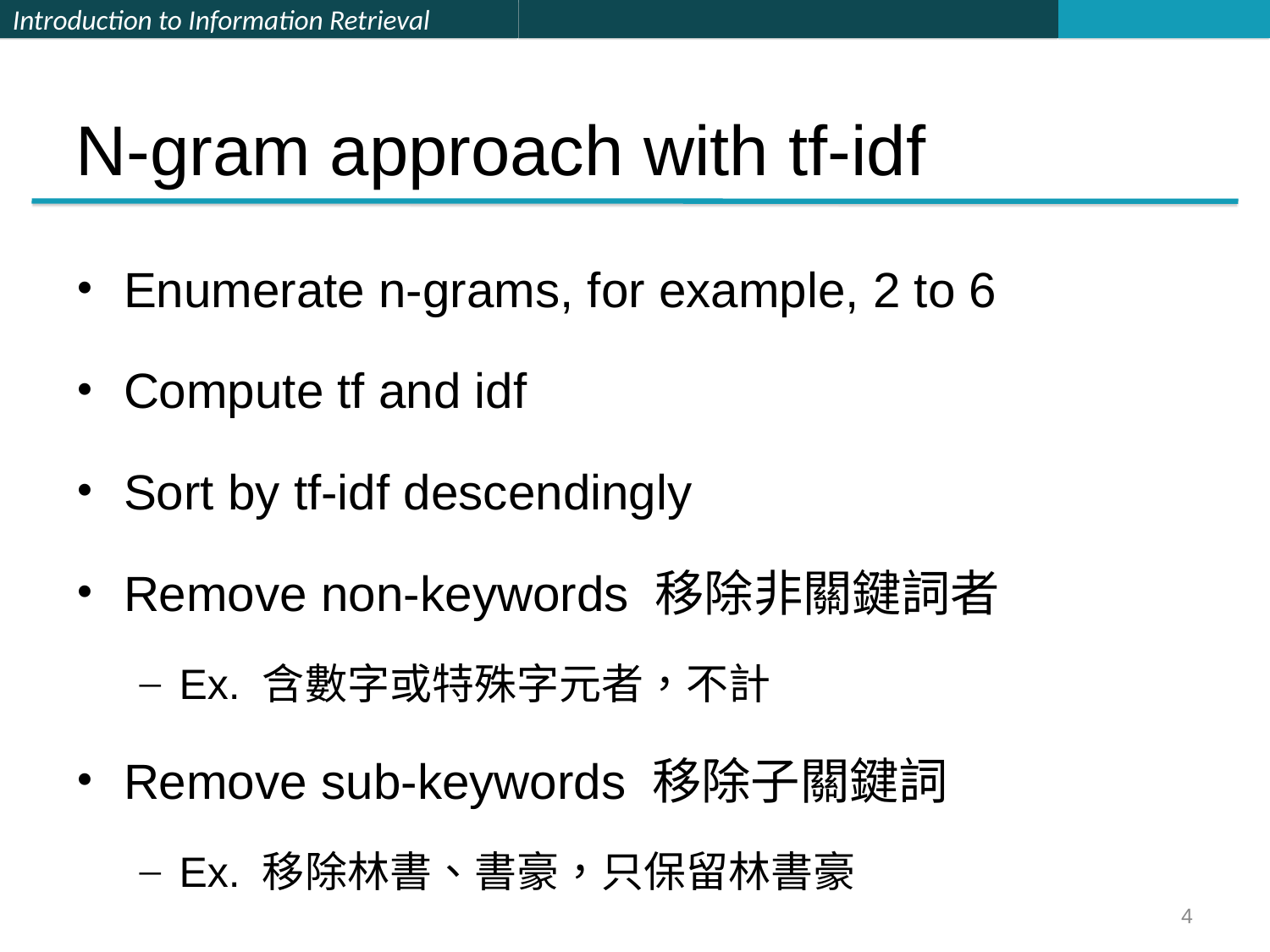

# N-gram approach with tf-idf
Enumerate n-grams, for example, 2 to 6
Compute tf and idf
Sort by tf-idf descendingly
Remove non-keywords 移除非關鍵詞者
Ex. 含數字或特殊字元者，不計
Remove sub-keywords 移除子關鍵詞
Ex. 移除林書、書豪，只保留林書豪
4